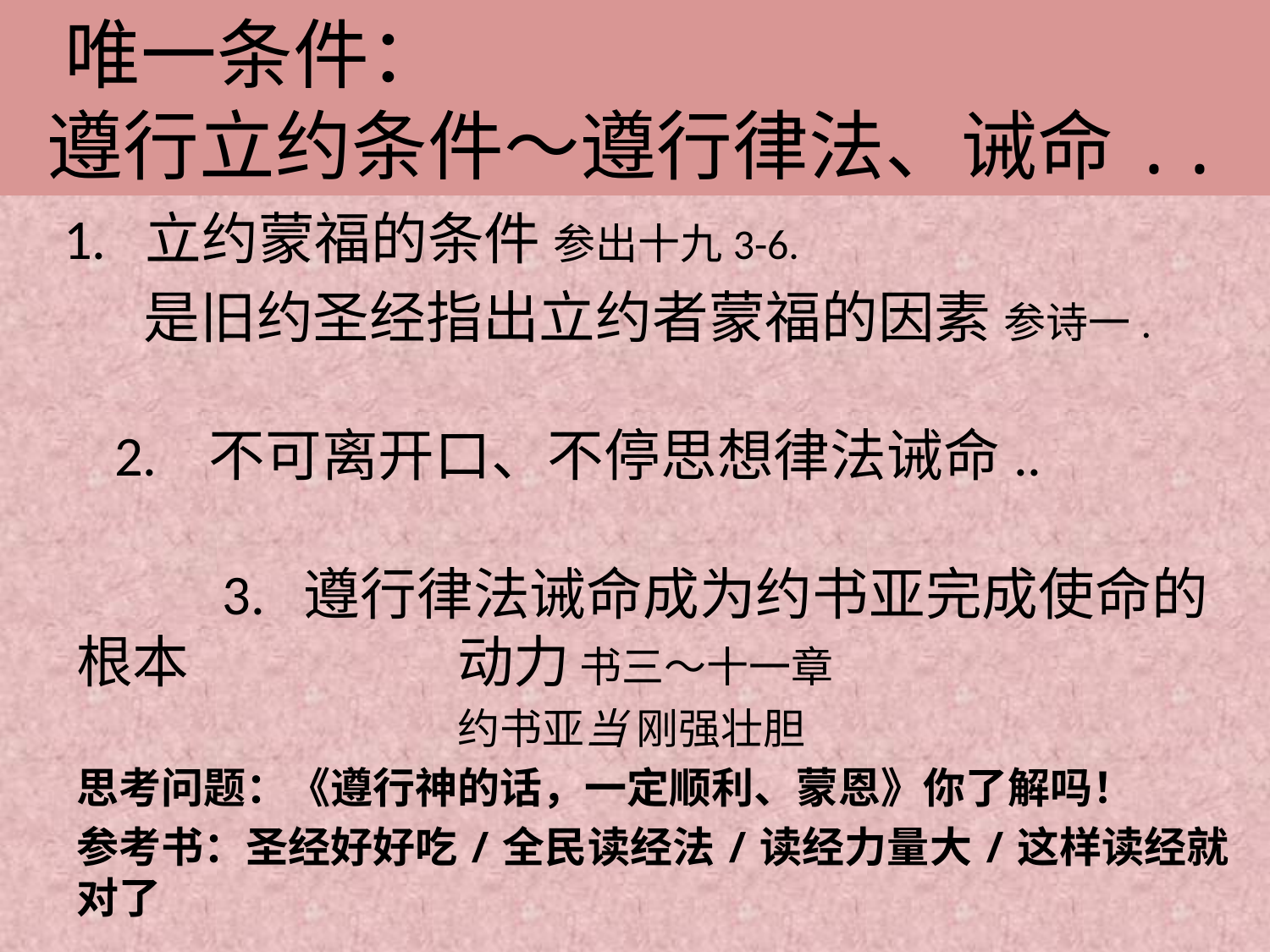

# 唯一条件： 遵行立约条件～遵行律法、诫命..
    1.  立约蒙福的条件 参出十九3-6.
	      是旧约圣经指出立约者蒙福的因素 参诗一.

	    2.   不可离开口、不停思想律法诫命..

		  3.  遵行律法诫命成为约书亚完成使命的根本    		动力 书三～十一章
				约书亚当 刚强壮胆
	思考问题：《遵行神的话，一定顺利、蒙恩》你了解吗！
	参考书：圣经好好吃/全民读经法/读经力量大/这样读经就对了